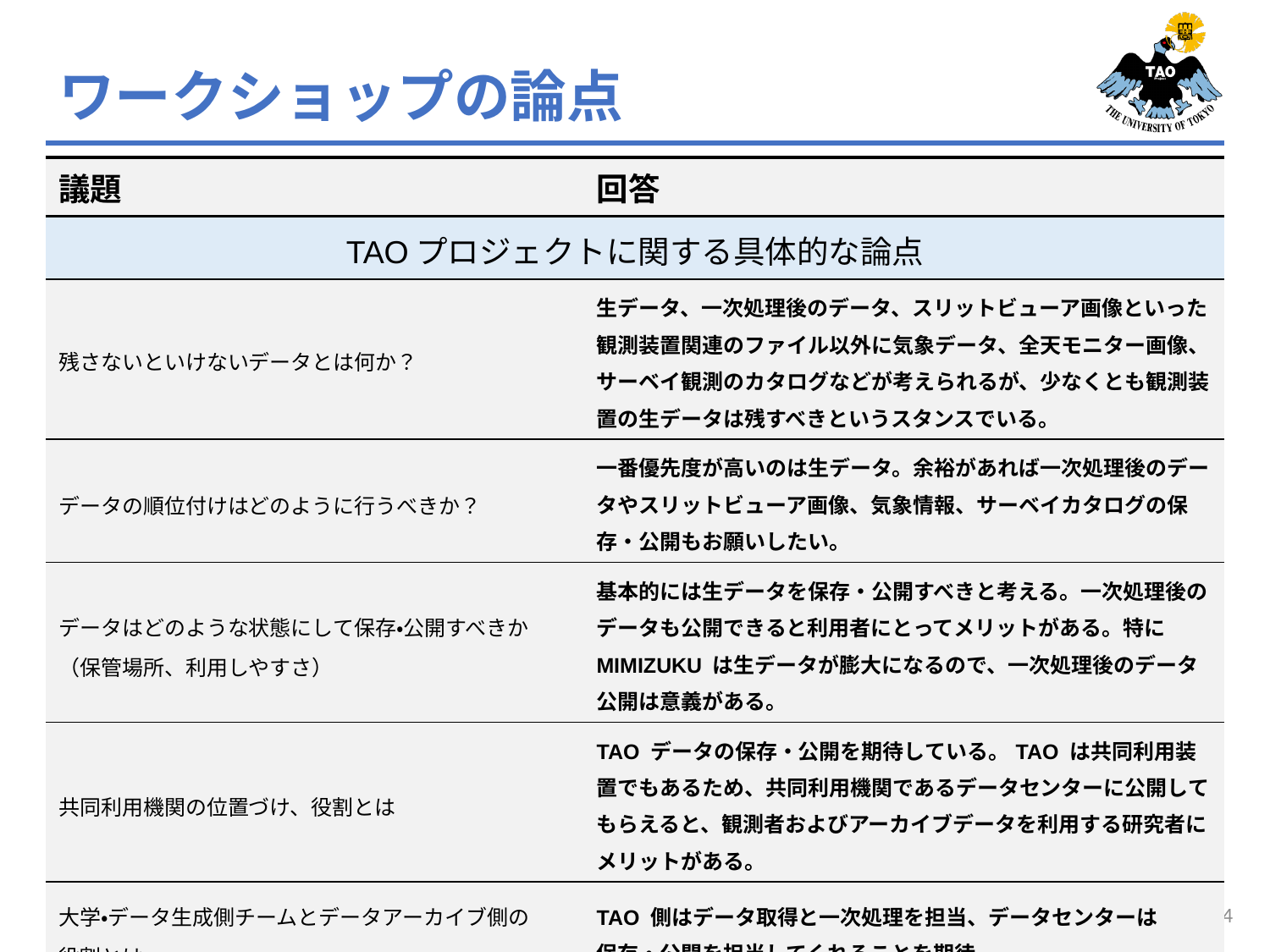

# ワークショップの論点
| 議題 | 回答 |
| --- | --- |
| TAOプロジェクトに関する具体的な論点 |  |
| 残さないといけないデータとは何か？ | 生データ、一次処理後のデータ、スリットビューア画像といった観測装置関連のファイル以外に気象データ、全天モニター画像、サーベイ観測のカタログなどが考えられるが、少なくとも観測装置の生データは残すべきというスタンスでいる。 |
| データの順位付けはどのように行うべきか？ | 一番優先度が高いのは生データ。余裕があれば一次処理後のデータやスリットビューア画像、気象情報、サーベイカタログの保存・公開もお願いしたい。 |
| データはどのような状態にして保存・公開すべきか （保管場所、利用しやすさ） | 基本的には生データを保存・公開すべきと考える。一次処理後のデータも公開できると利用者にとってメリットがある。特に MIMIZUKU は生データが膨大になるので、一次処理後のデータ公開は意義がある。 |
| 共同利用機関の位置づけ、役割とは | TAO データの保存・公開を期待している。TAO は共同利用装置でもあるため、共同利用機関であるデータセンターに公開してもらえると、観測者およびアーカイブデータを利用する研究者に メリットがある。 |
| 大学・データ生成側チームとデータアーカイブ側の 役割とは | TAO 側はデータ取得と一次処理を担当、データセンターは 保存・公開を担当してくれることを期待。 |
14